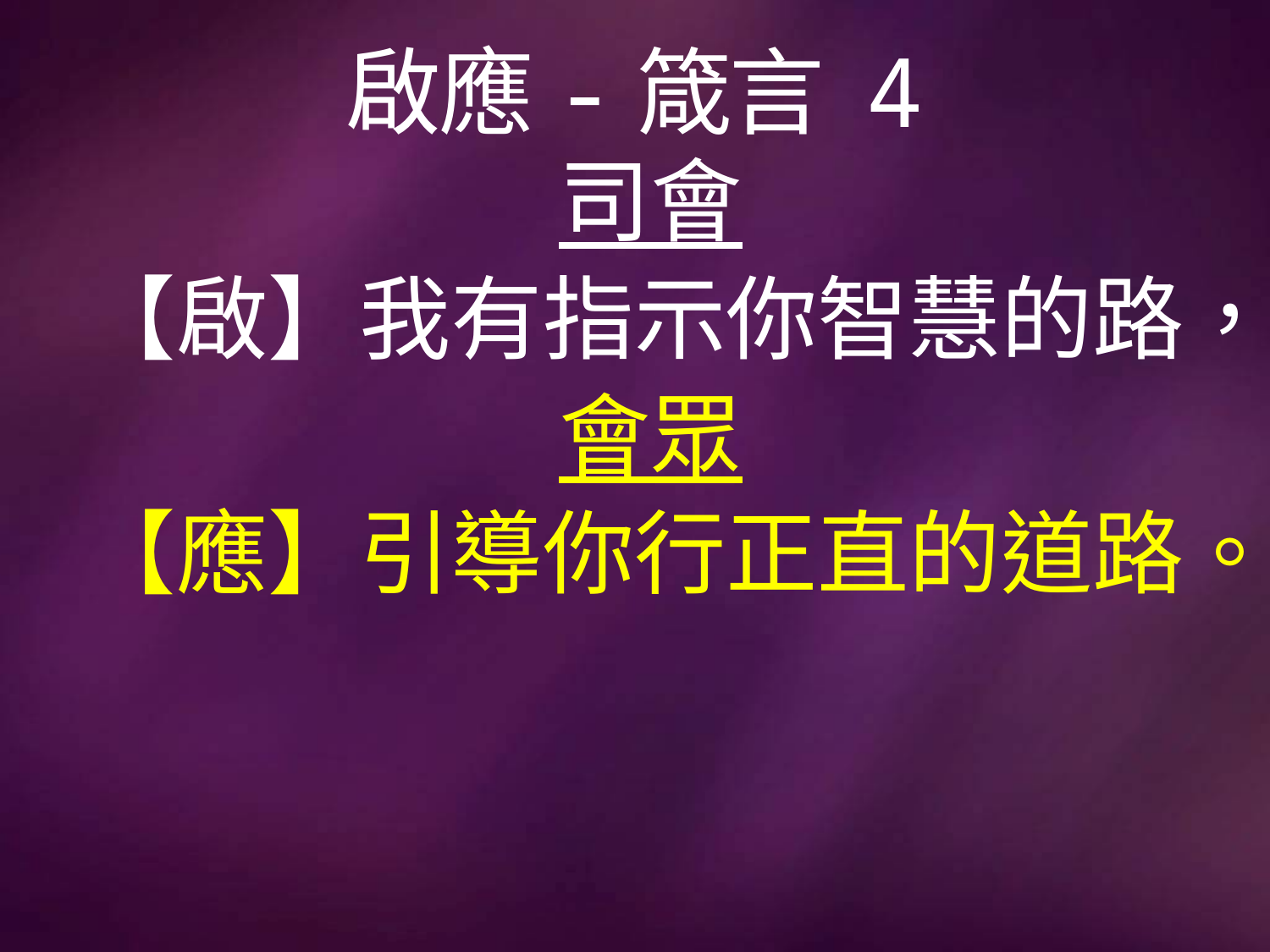

# 啟應-箴言 4
司會
【啟】我有指示你智慧的路，
會眾
【應】引導你行正直的道路。